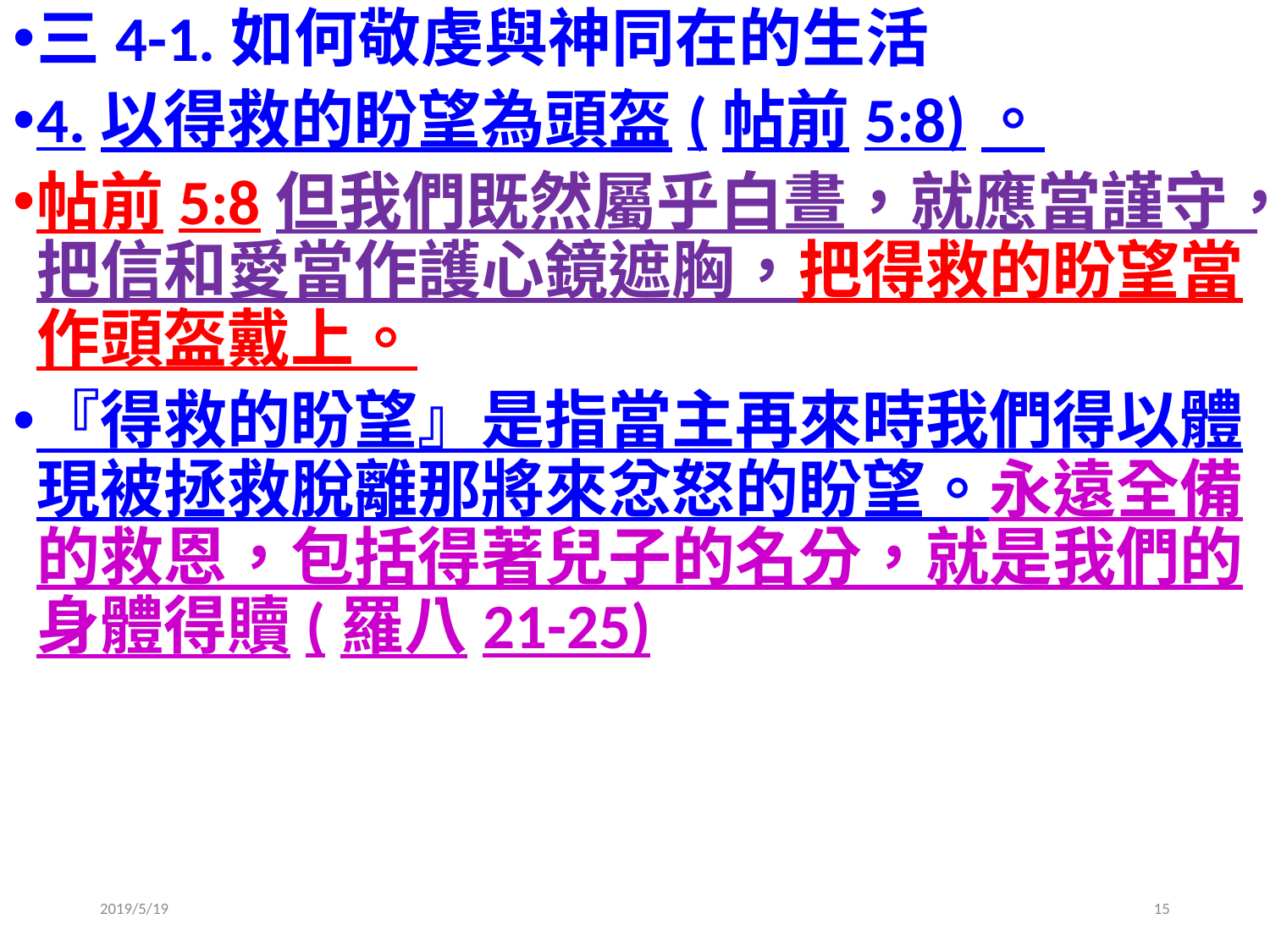

三4-1.如何敬虔與神同在的生活
4.以得救的盼望為頭盔(帖前5:8)。
帖前5:8但我們既然屬乎白晝，就應當謹守，把信和愛當作護心鏡遮胸，把得救的盼望當作頭盔戴上。
『得救的盼望』是指當主再來時我們得以體現被拯救脫離那將來忿怒的盼望。永遠全備的救恩，包括得著兒子的名分，就是我們的身體得贖(羅八21-25)

2019/5/19
15